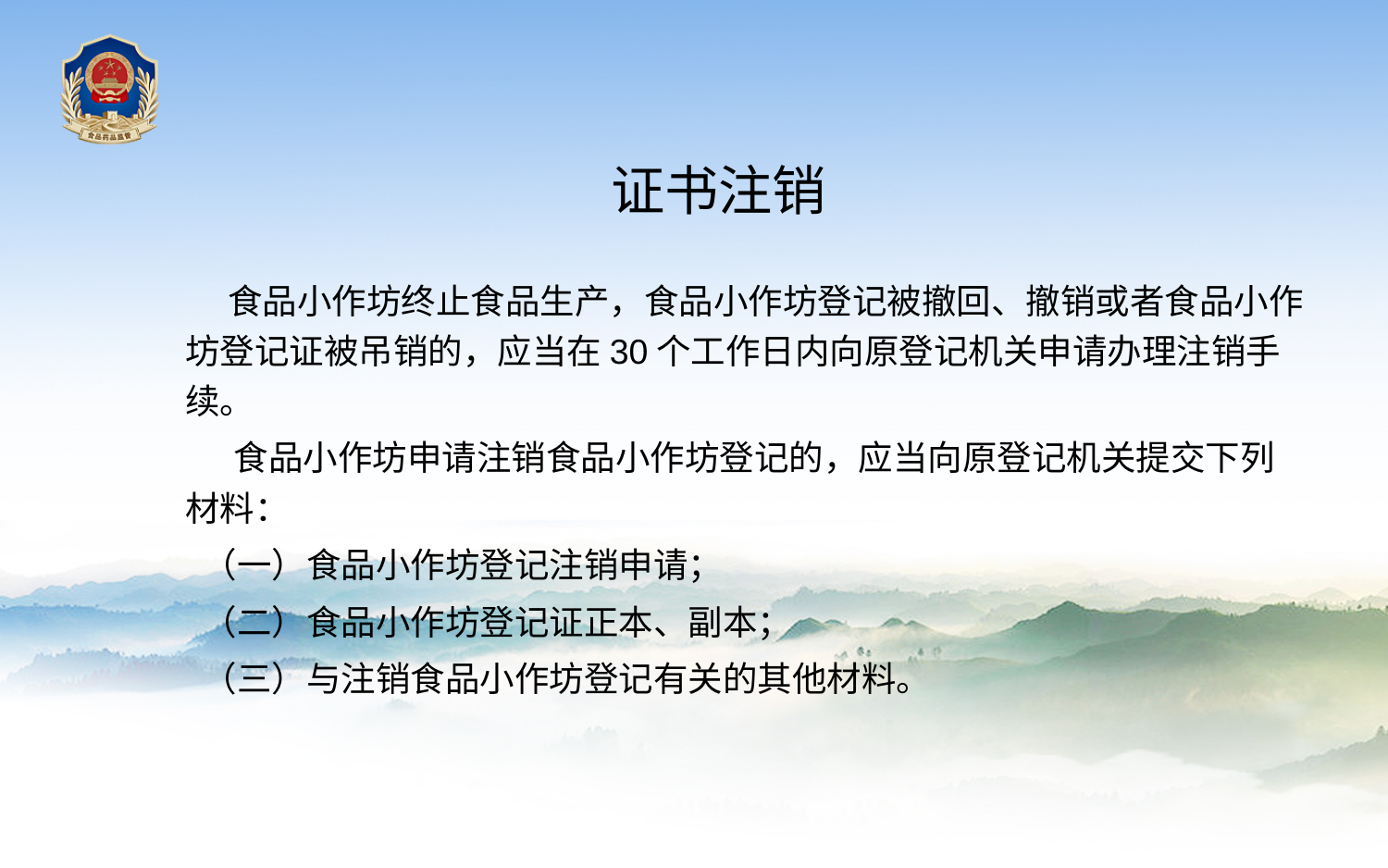

证书注销

           食品小作坊终止食品生产，食品小作坊登记被撤回、撤销或者食品小作坊登记证被吊销的，应当在30个工作日内向原登记机关申请办理注销手续。
　　    食品小作坊申请注销食品小作坊登记的，应当向原登记机关提交下列材料：
　　（一）食品小作坊登记注销申请；
　　（二）食品小作坊登记证正本、副本；
　　（三）与注销食品小作坊登记有关的其他材料。